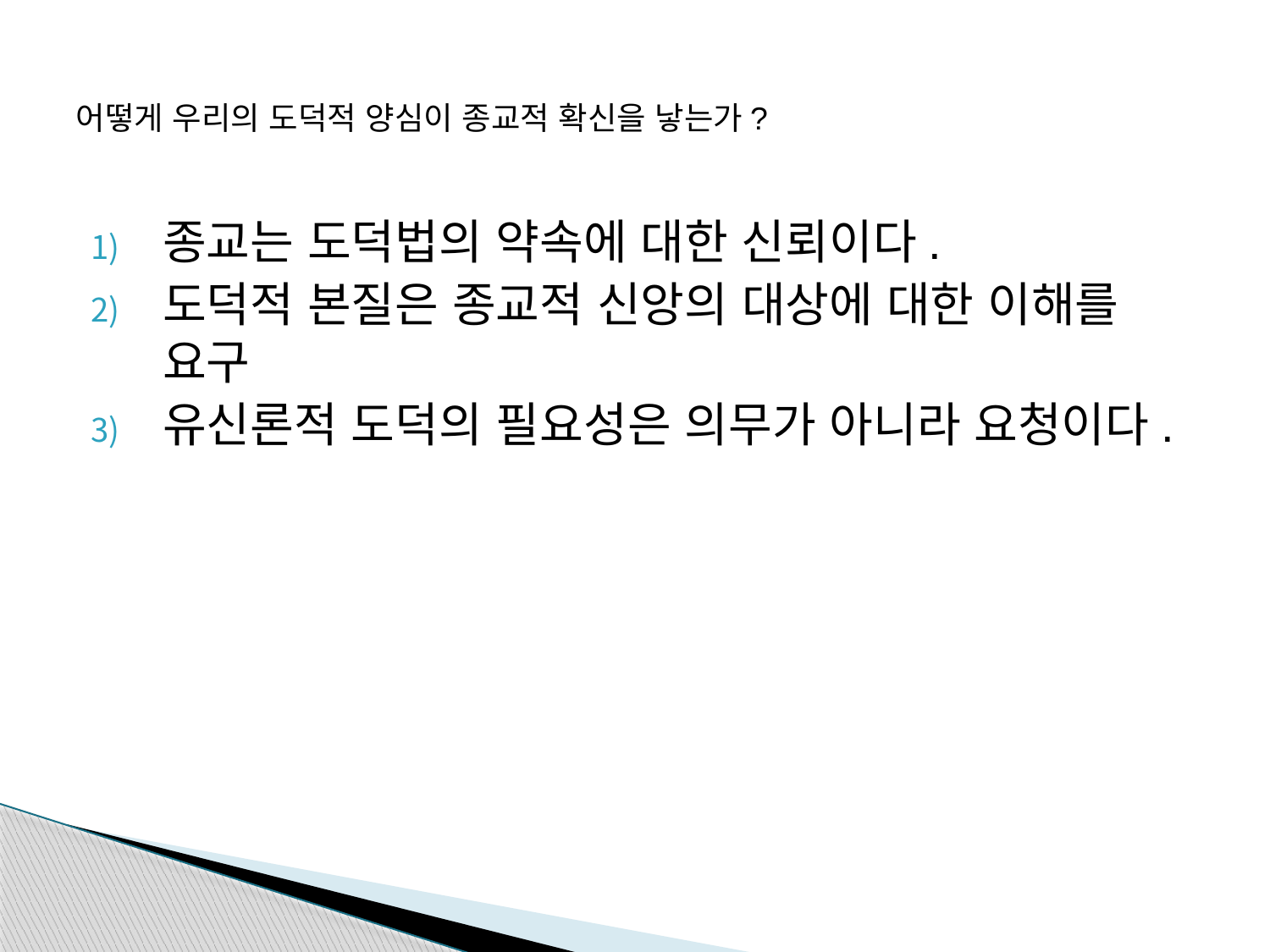

# 어떻게 우리의 도덕적 양심이 종교적 확신을 낳는가?
종교는 도덕법의 약속에 대한 신뢰이다.
도덕적 본질은 종교적 신앙의 대상에 대한 이해를 요구
유신론적 도덕의 필요성은 의무가 아니라 요청이다.